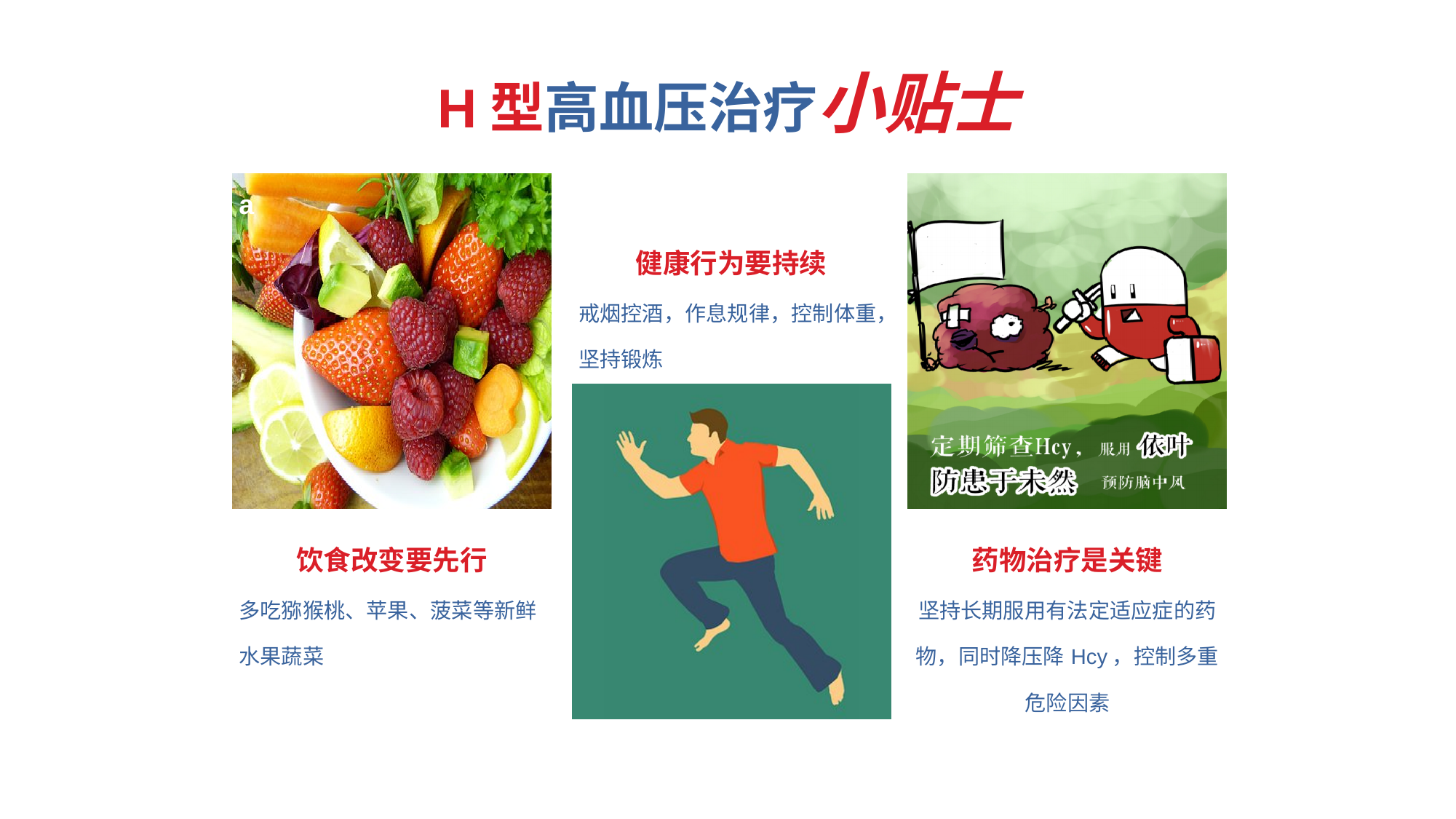

# H型高血压治疗小贴士
| a |
| --- |
| 饮食改变要先行 多吃猕猴桃、苹果、菠菜等新鲜水果蔬菜 |
|  |
| --- |
| 药物治疗是关键 坚持长期服用有法定适应症的药物，同时降压降Hcy，控制多重危险因素 |
| 健康行为要持续 戒烟控酒，作息规律，控制体重，坚持锻炼 |
| --- |
|  |